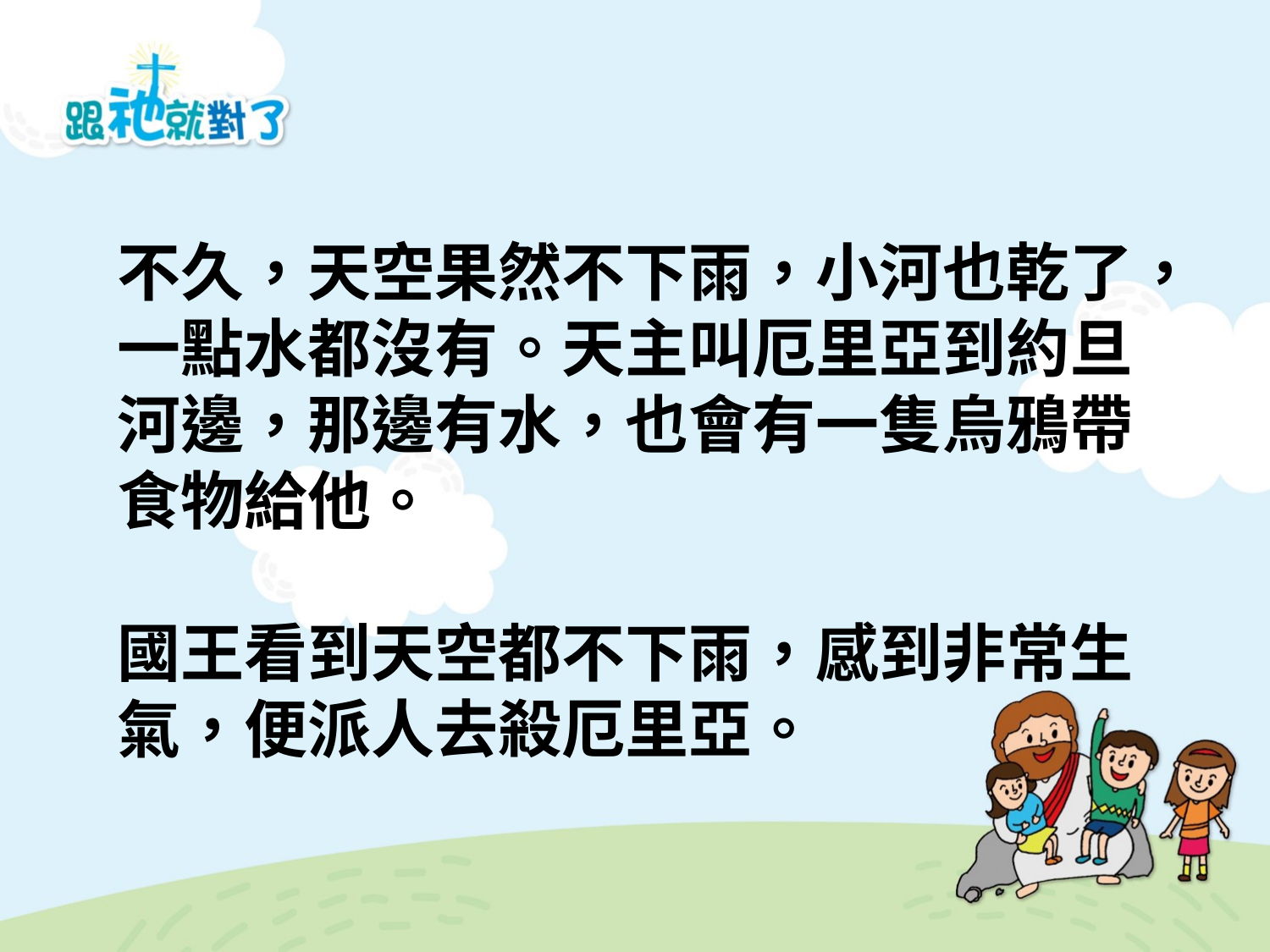

不久，天空果然不下雨，小河也乾了，一點水都沒有。天主叫厄里亞到約旦河邊，那邊有水，也會有一隻烏鴉帶食物給他。

國王看到天空都不下雨，感到非常生氣，便派人去殺厄里亞。